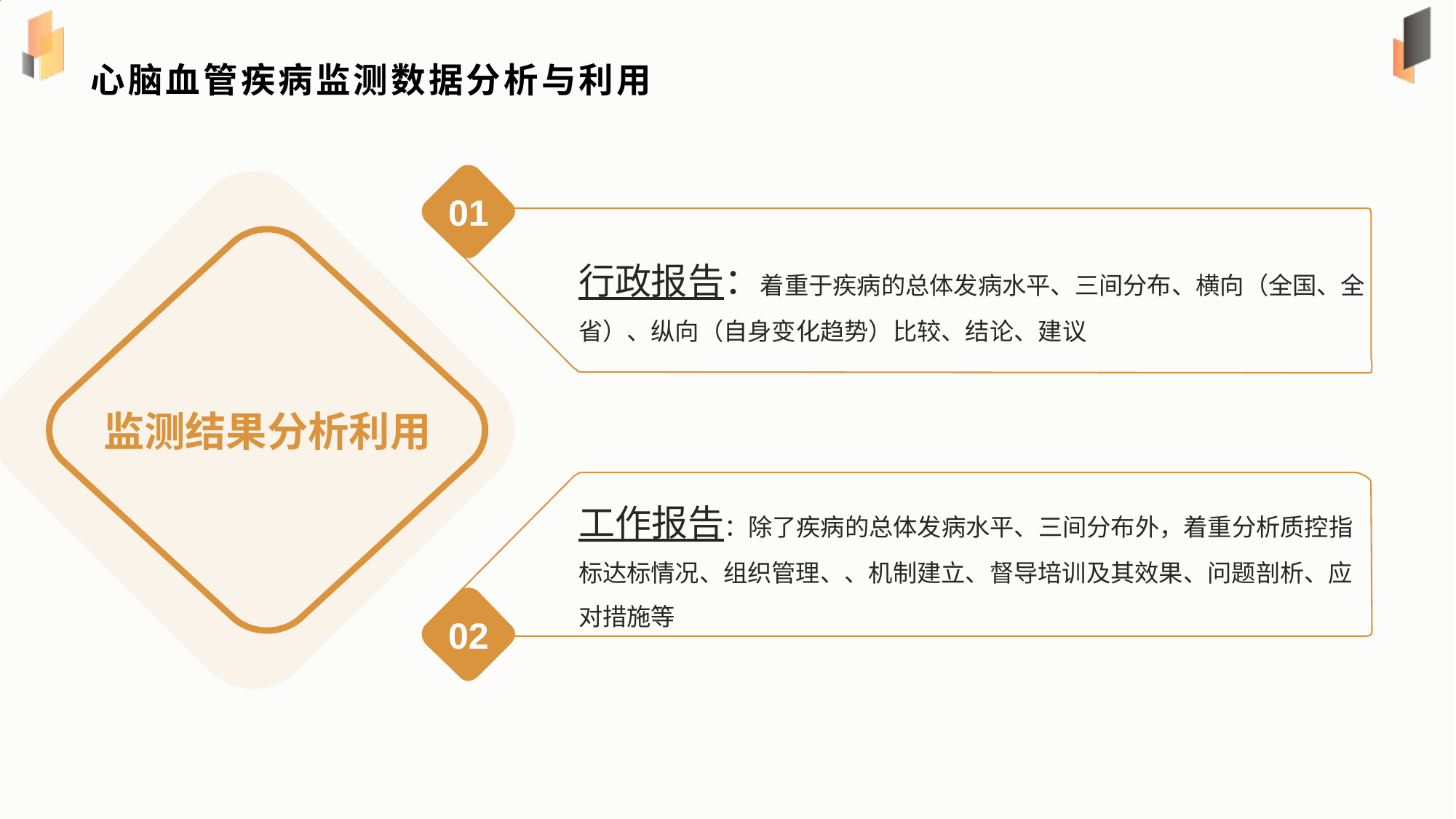

# 心脑血管疾病监测数据分析与利用
01

行政报告：着重于疾病的总体发病水平、三间分布、横向（全国、全省）、纵向（自身变化趋势）比较、结论、建议
监测结果分析利用
工作报告：除了疾病的总体发病水平、三间分布外，着重分析质控指标达标情况、组织管理、、机制建立、督导培训及其效果、问题剖析、应对措施等
02